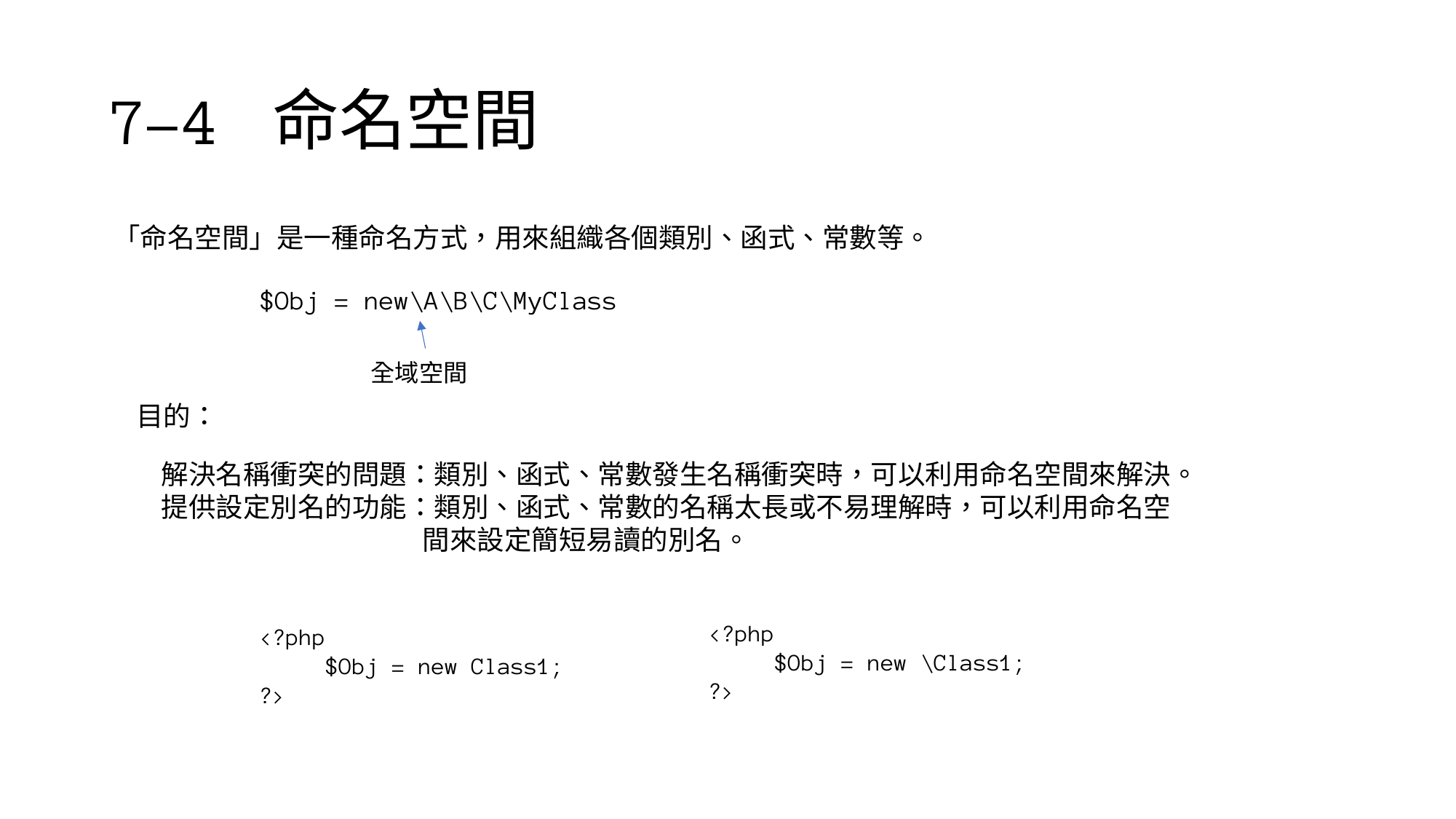

# 7-4 命名空間
「命名空間」是一種命名方式，用來組織各個類別、函式、常數等。
$Obj = new\A\B\C\MyClass
全域空間
目的：

   解決名稱衝突的問題：類別、函式、常數發生名稱衝突時，可以利用命名空間來解決。
   提供設定別名的功能：類別、函式、常數的名稱太長或不易理解時，可以利用命名空		           間來設定簡短易讀的別名。

<?php
     $Obj = new \Class1;
?>

<?php
     $Obj = new Class1;
?>